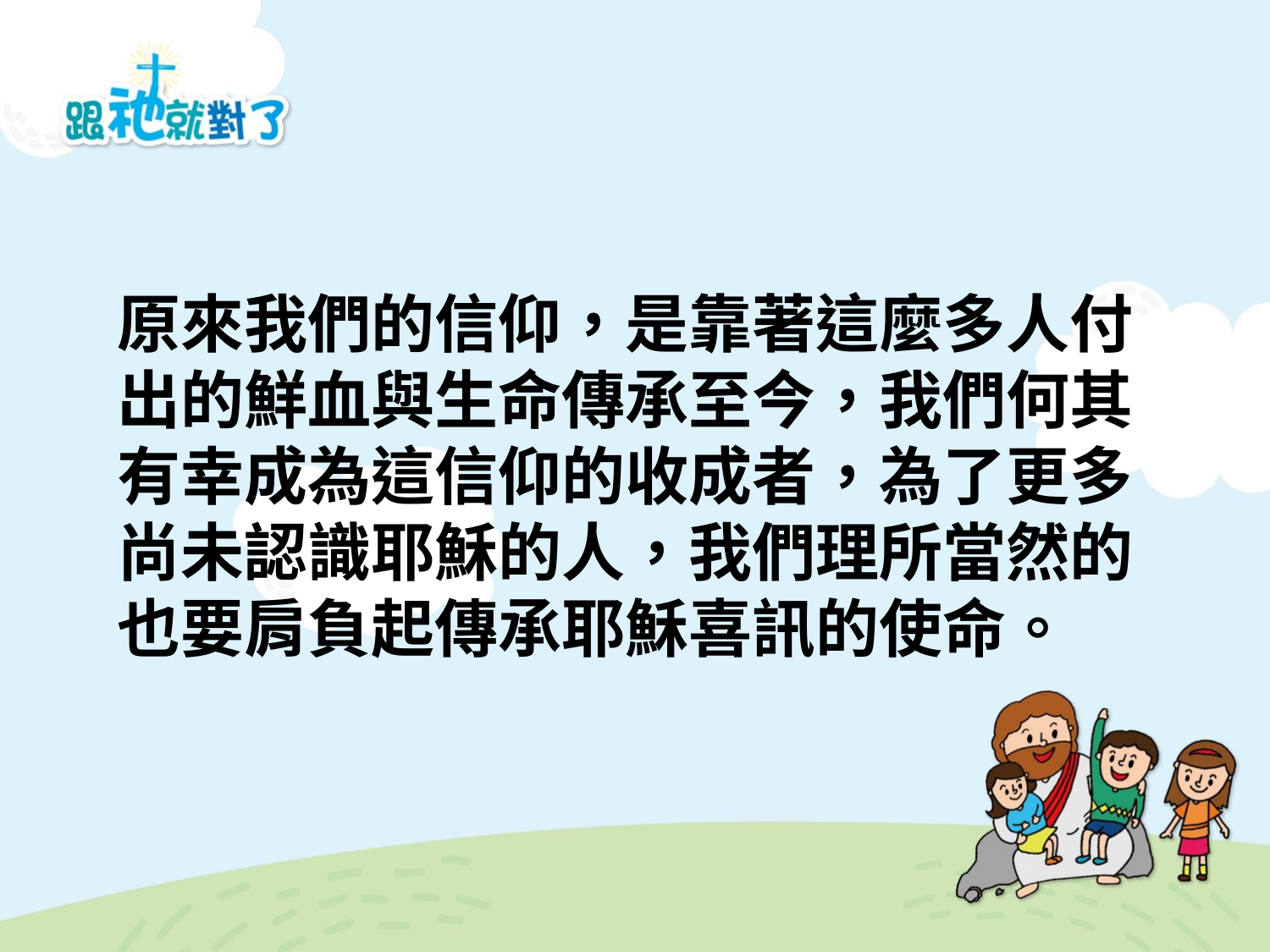

原來我們的信仰，是靠著這麼多人付出的鮮血與生命傳承至今，我們何其有幸成為這信仰的收成者，為了更多尚未認識耶穌的人，我們理所當然的也要肩負起傳承耶穌喜訊的使命。